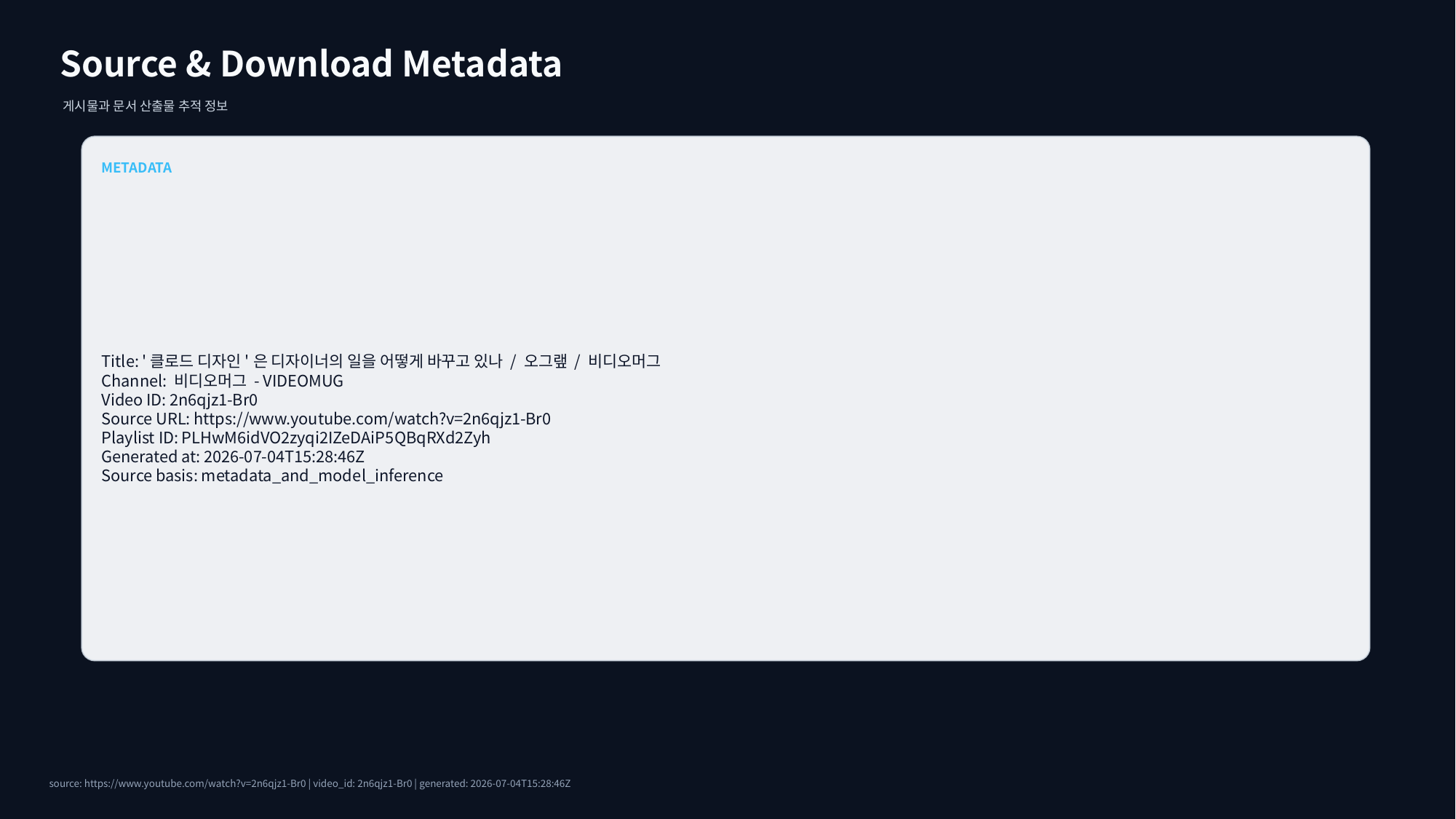

Source & Download Metadata
게시물과 문서 산출물 추적 정보

METADATA
Title: '클로드 디자인'은 디자이너의 일을 어떻게 바꾸고 있나 / 오그랲 / 비디오머그
Channel: 비디오머그 - VIDEOMUG
Video ID: 2n6qjz1-Br0
Source URL: https://www.youtube.com/watch?v=2n6qjz1-Br0
Playlist ID: PLHwM6idVO2zyqi2IZeDAiP5QBqRXd2Zyh
Generated at: 2026-07-04T15:28:46Z
Source basis: metadata_and_model_inference
source: https://www.youtube.com/watch?v=2n6qjz1-Br0 | video_id: 2n6qjz1-Br0 | generated: 2026-07-04T15:28:46Z